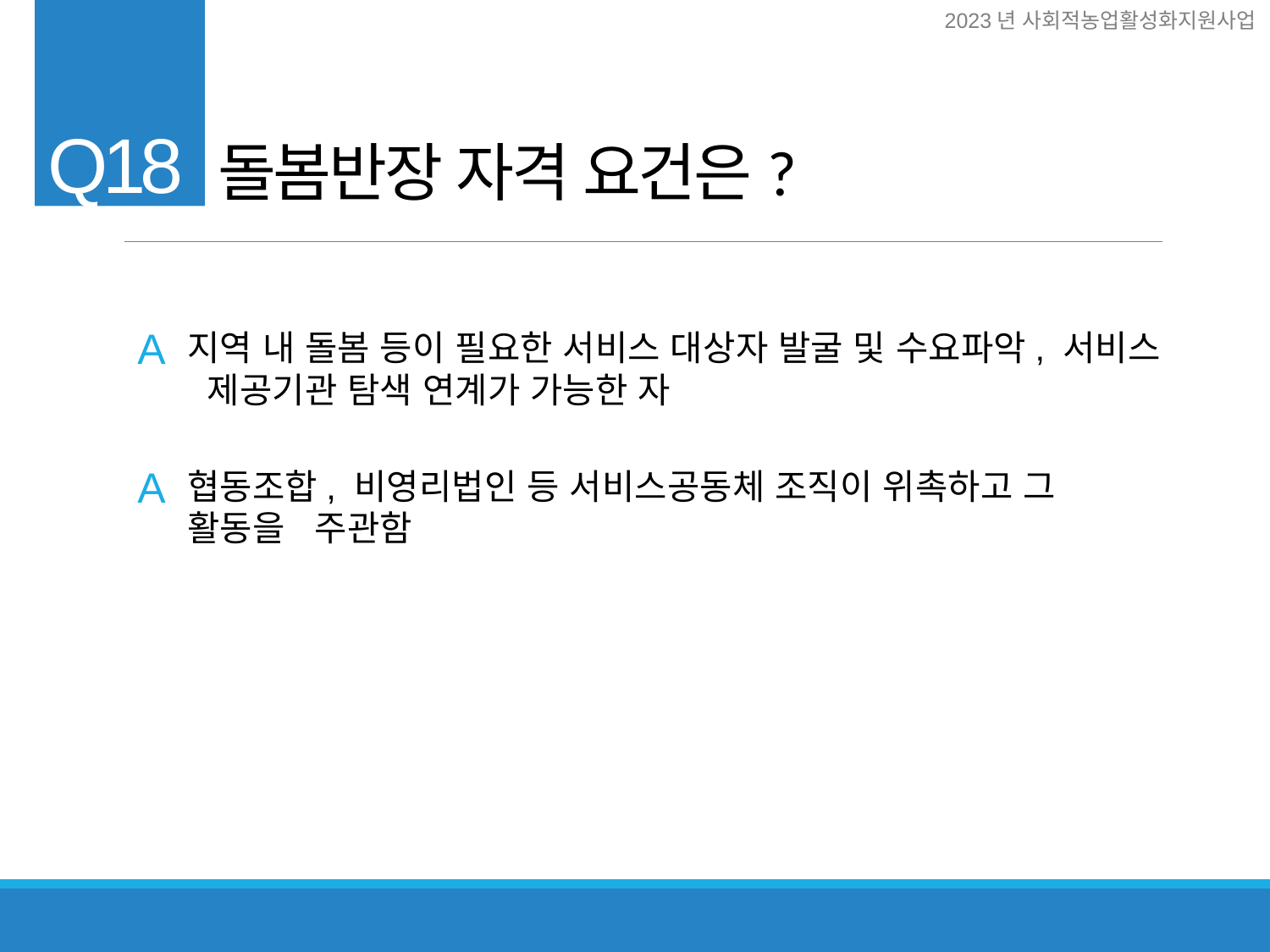

돌봄반장 자격 요건은?
Q18
A
지역 내 돌봄 등이 필요한 서비스 대상자 발굴 및 수요파악, 서비스    제공기관 탐색 연계가 가능한 자
A
협동조합, 비영리법인 등 서비스공동체 조직이 위촉하고 그 활동을   주관함